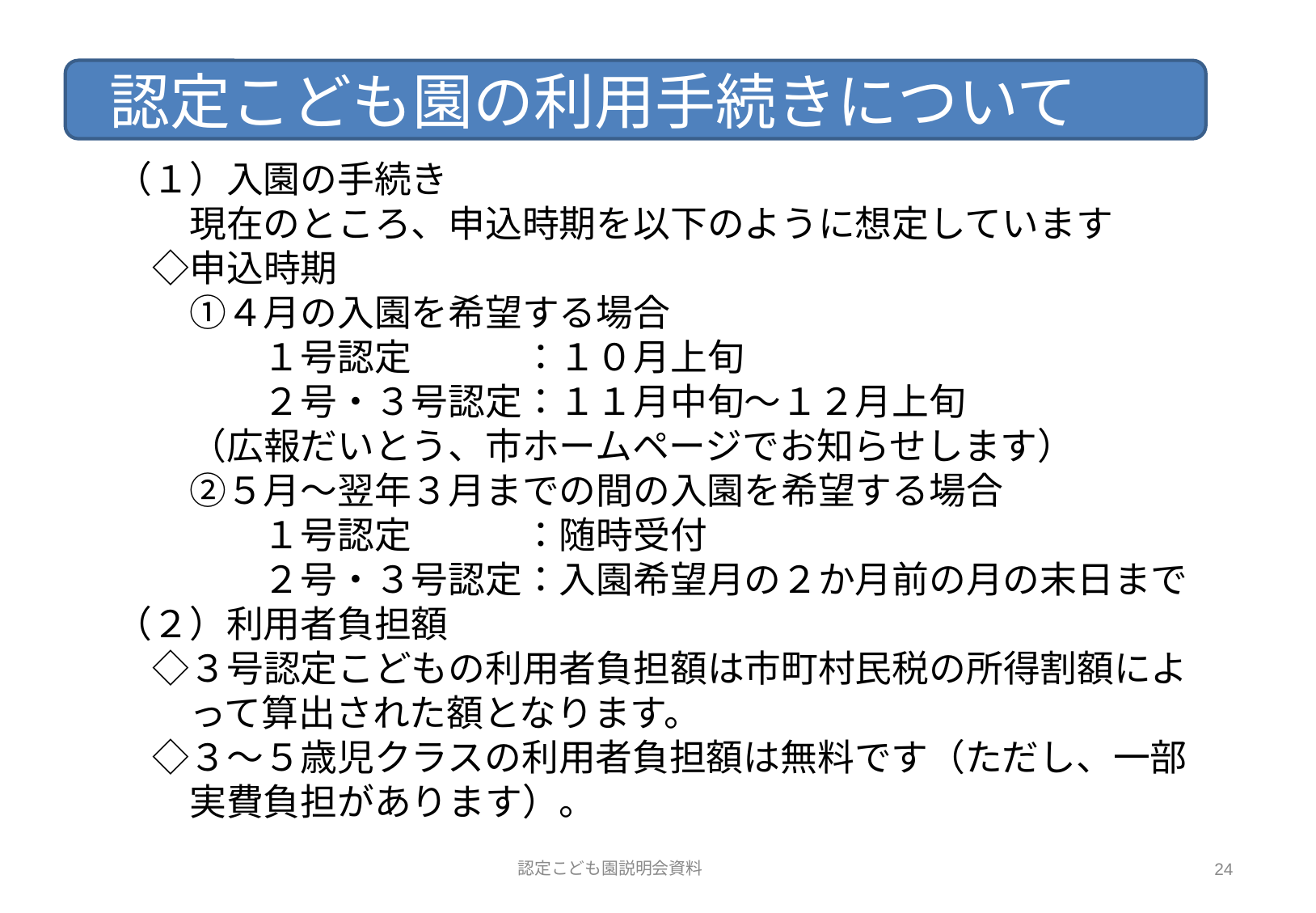

認定こども園の利用手続きについて

　（１）入園の手続き
　　　現在のところ、申込時期を以下のように想定しています
　　◇申込時期
　　　①４月の入園を希望する場合
　　　　　１号認定　　　：１０月上旬
　　　　　２号・３号認定：１１月中旬～１２月上旬
　　　（広報だいとう、市ホームページでお知らせします）
　　　②５月～翌年３月までの間の入園を希望する場合
　　　　　１号認定　　　：随時受付
　　　　　２号・３号認定：入園希望月の２か月前の月の末日まで
　（２）利用者負担額
　　◇３号認定こどもの利用者負担額は市町村民税の所得割額によ
　　　って算出された額となります。
　　◇３～５歳児クラスの利用者負担額は無料です（ただし、一部
　　　実費負担があります）。

認定こども園説明会資料
24